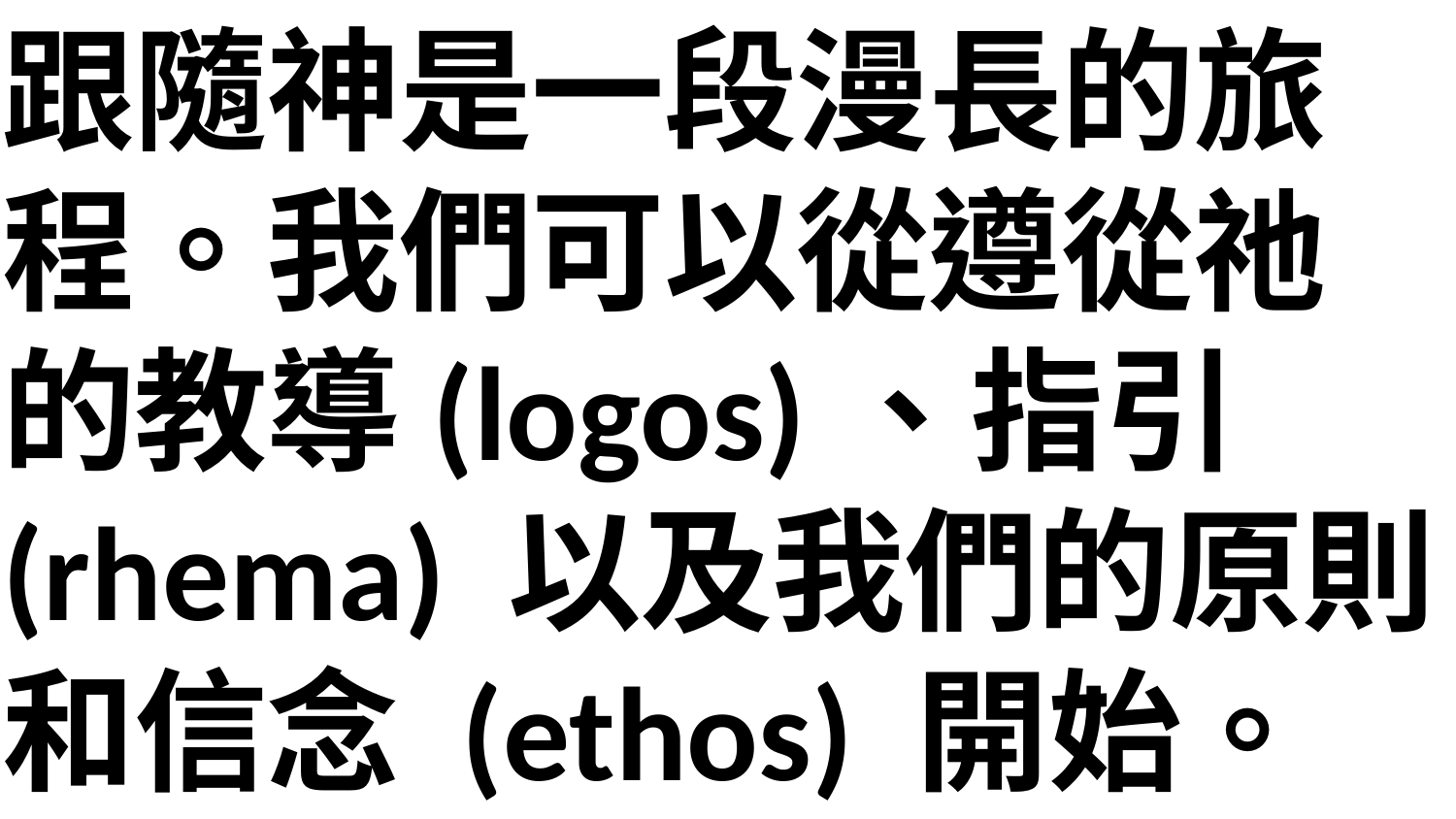

跟隨神是一段漫長的旅程。我們可以從遵從祂的教導(logos)、指引(rhema) 以及我們的原則和信念 (ethos) 開始。